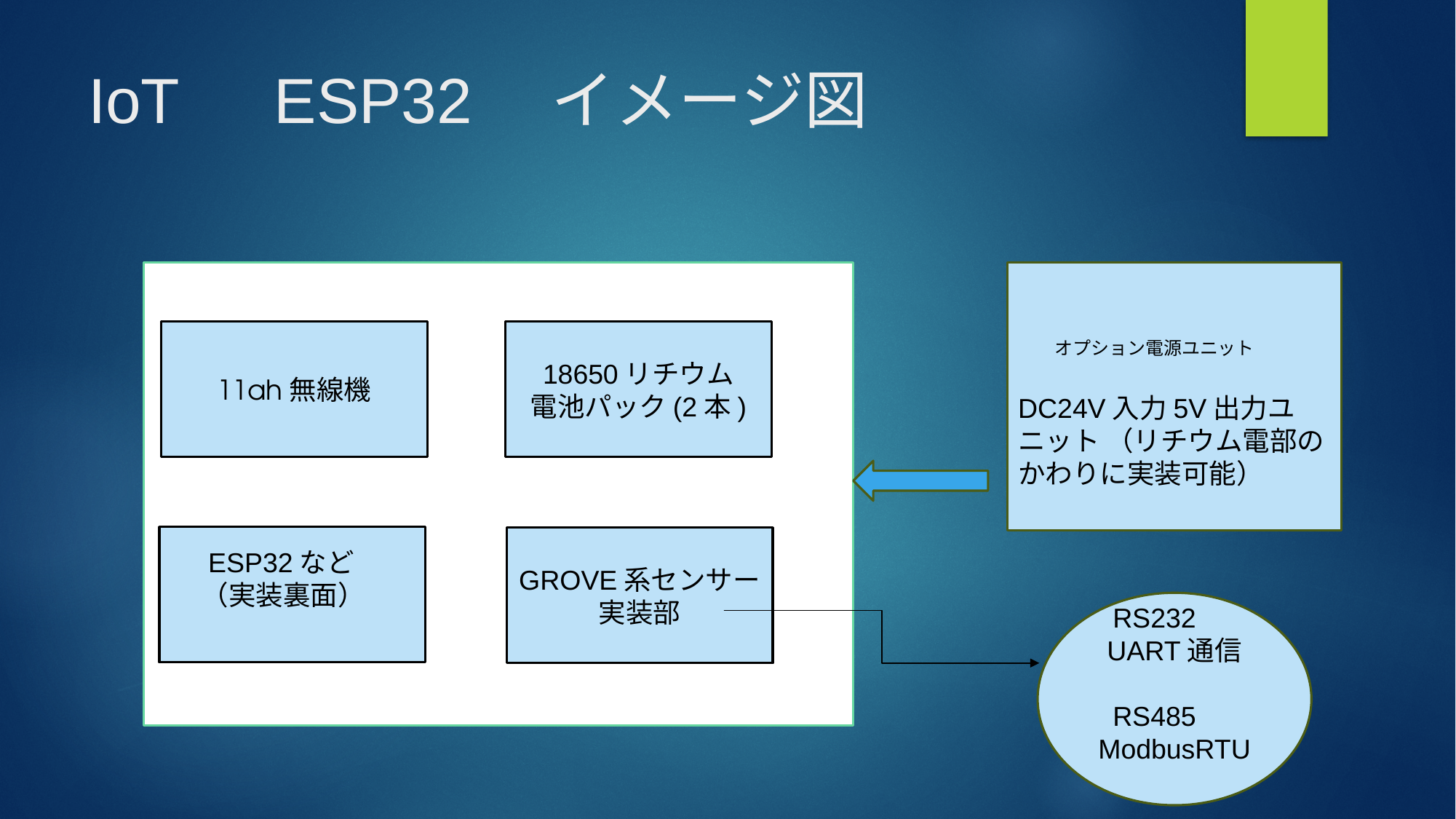

# IoT　ESP32　イメージ図

　　オプション電源ユニット
DC24V入力5V出力ユニット （リチウム電部のかわりに実装可能）

18650リチウム
電池パック(2本)
11ah無線機

     ESP32など
    （実装裏面）

GROVE系センサー実装部
RS232　UART通信

RS485　ModbusRTU